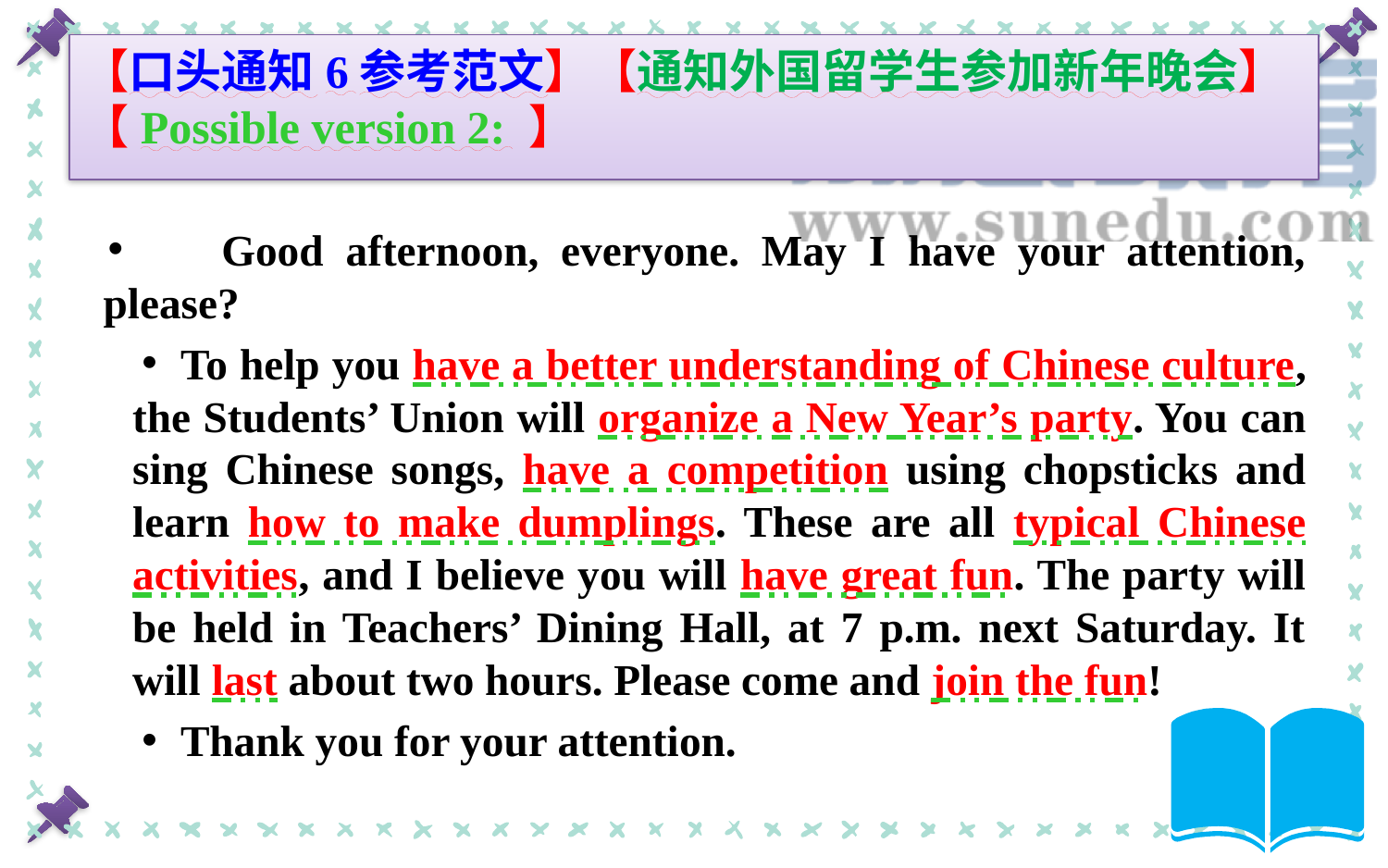

# 【口头通知6参考范文】【通知外国留学生参加新年晚会】【Possible version 2: 】
    Good afternoon, everyone. May I have your attention, please?
To help you have a better understanding of Chinese culture, the Students’ Union will organize a New Year’s party. You can sing Chinese songs, have a competition using chopsticks and learn how to make dumplings. These are all typical Chinese activities, and I believe you will have great fun. The party will be held in Teachers’ Dining Hall, at 7 p.m. next Saturday. It will last about two hours. Please come and join the fun!
Thank you for your attention.